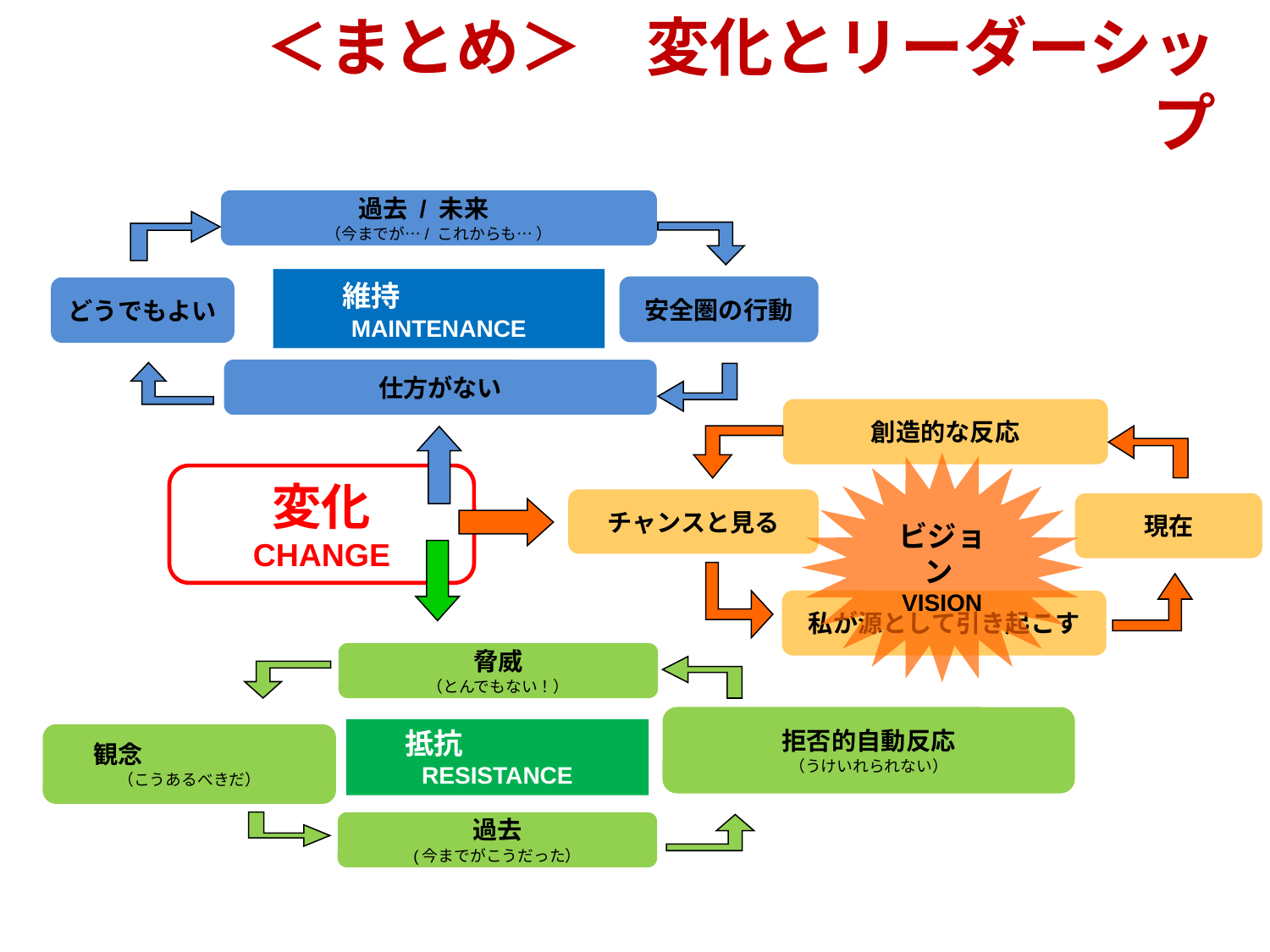

＜まとめ＞　変化とリーダーシップ
過去 / 未来
（今までが…/ これからも… ）

維持　　　　MAINTENANCE
安全圏の行動
どうでもよい

仕方がない

創造的な反応

ビジョンVISION
変化
CHANGE
チャンスと見る
現在

私が源として引き起こす

脅威
（とんでもない！）

拒否的自動反応
（うけいれられない）
抵抗　　　　　RESISTANCE
観念
（こうあるべきだ）

過去
(今までがこうだった）